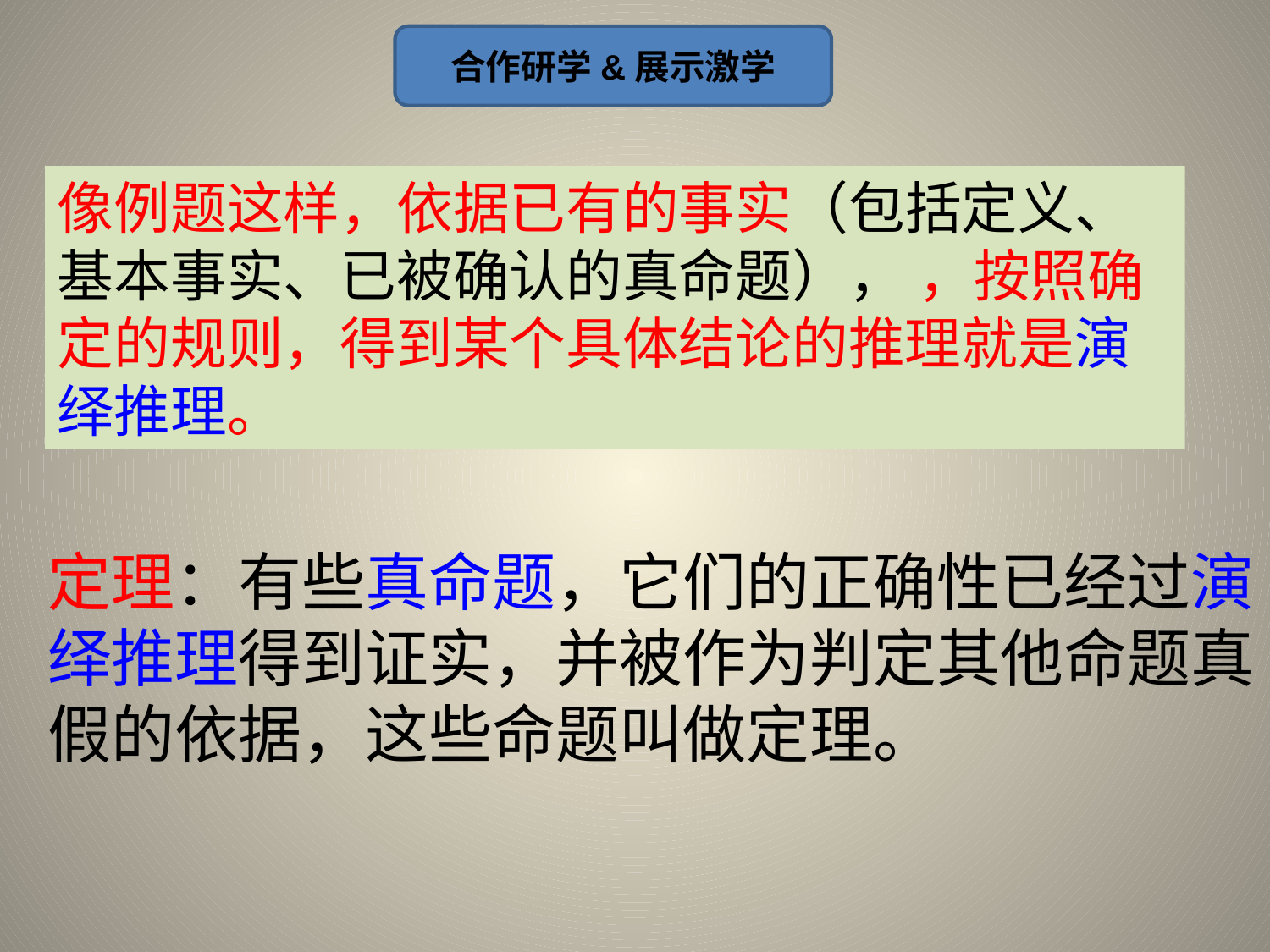

合作研学&展示激学
像例题这样，依据已有的事实（包括定义、基本事实、已被确认的真命题）， ，按照确定的规则，得到某个具体结论的推理就是演绎推理。
定理：有些真命题，它们的正确性已经过演绎推理得到证实，并被作为判定其他命题真假的依据，这些命题叫做定理。